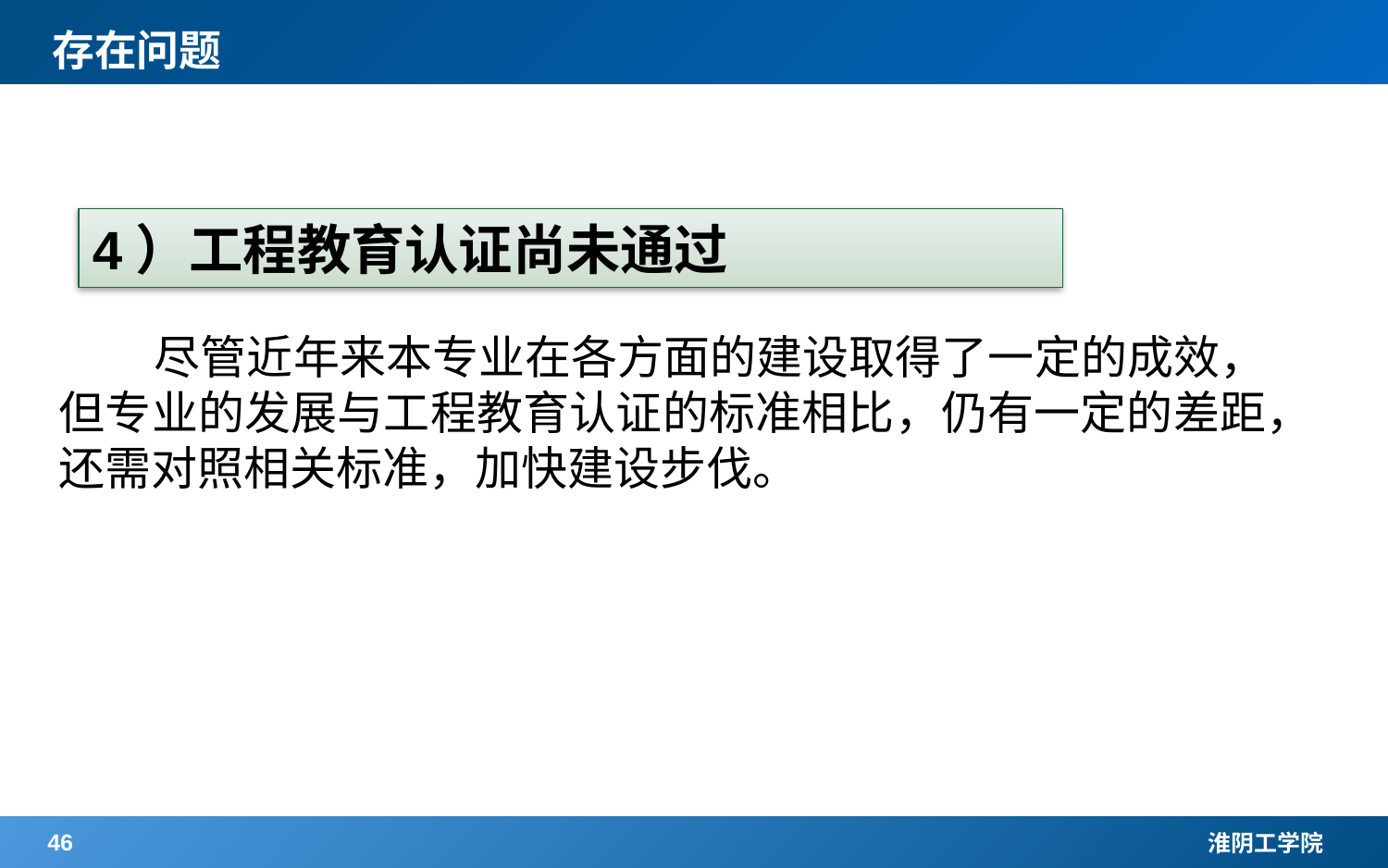

存在问题
4）工程教育认证尚未通过

        尽管近年来本专业在各方面的建设取得了一定的成效，但专业的发展与工程教育认证的标准相比，仍有一定的差距，还需对照相关标准，加快建设步伐。